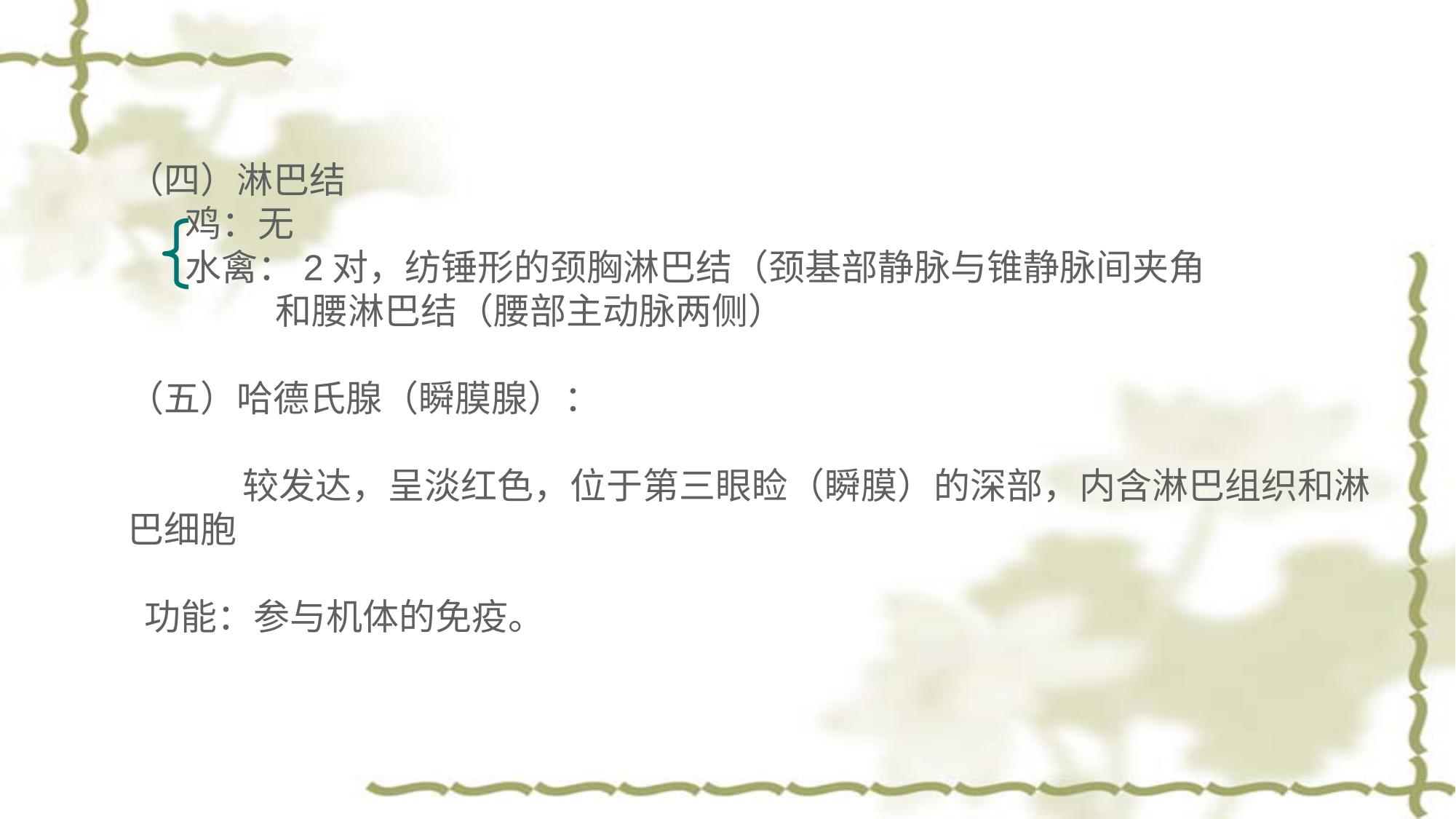

（四）淋巴结
      鸡：无
      水禽：2对，纺锤形的颈胸淋巴结（颈基部静脉与锥静脉间夹角
                 和腰淋巴结（腰部主动脉两侧）

（五）哈德氏腺（瞬膜腺）：

             较发达，呈淡红色，位于第三眼睑（瞬膜）的深部，内含淋巴组织和淋巴细胞

 功能：参与机体的免疫。